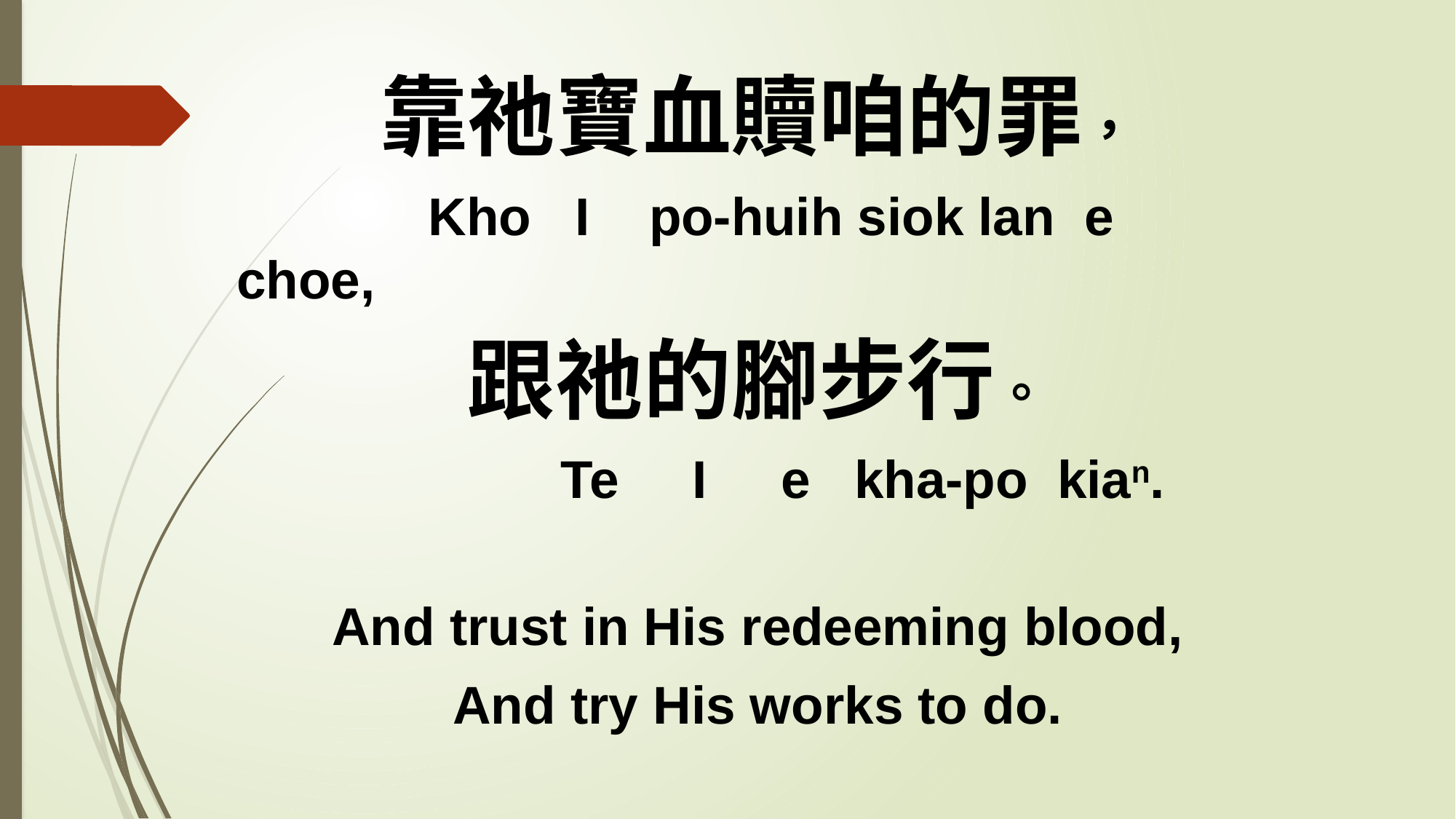

靠祂寶血贖咱的罪，
             Kho   I    po-huih siok lan  e  choe,
跟祂的腳步行。
                      Te     I     e   kha-po  kian.

And trust in His redeeming blood,
And try His works to do.